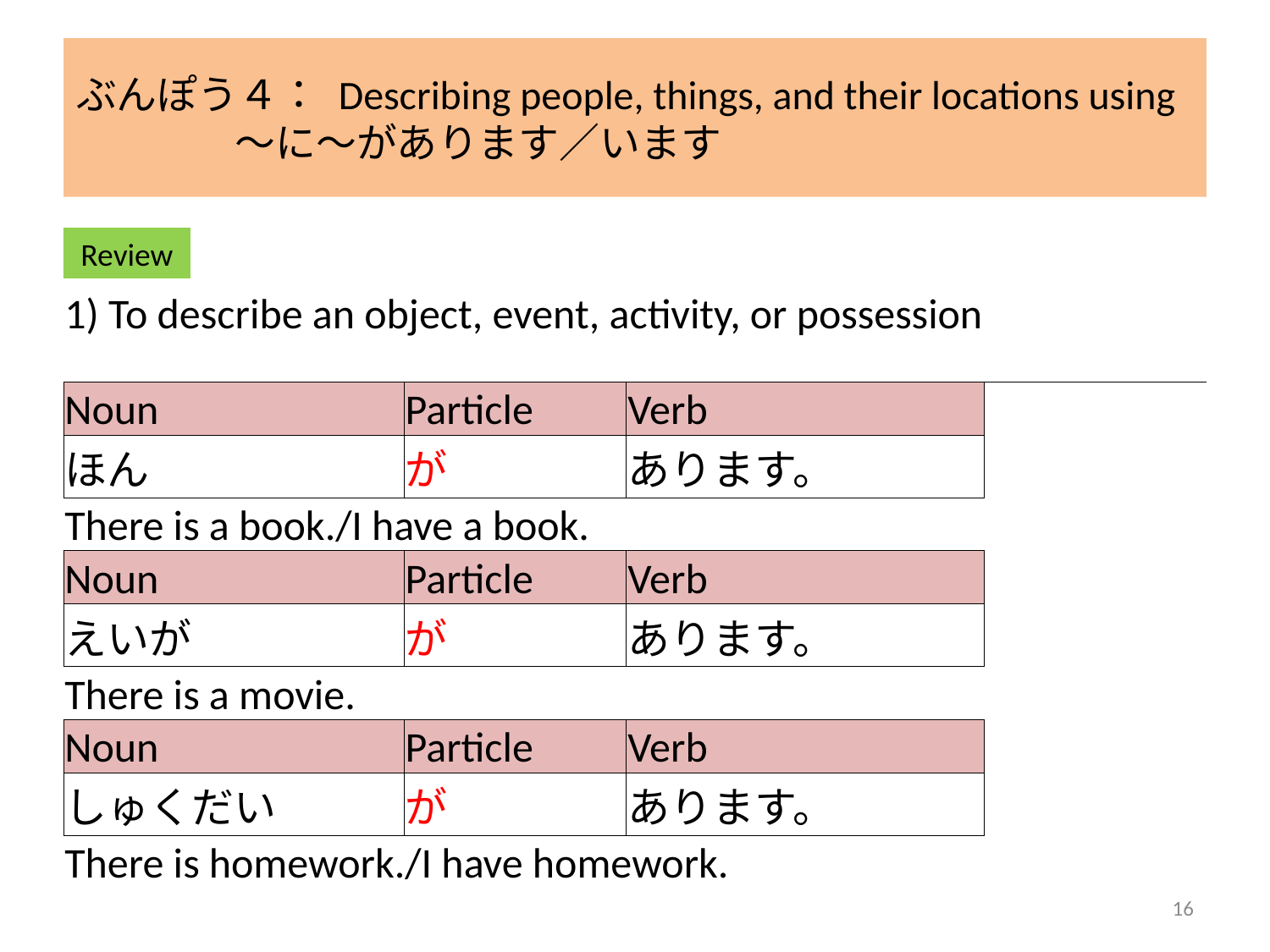

# ぶんぽう４： Describing people, things, and their locations using ～に～があります／います
Review
| 1) To describe an object, event, activity, or possession |  |  |  |
| --- | --- | --- | --- |
| Noun | Particle | Verb |  |
| ほん | が | あります。 |  |
| There is a book./I have a book. |  |  |  |
| Noun | Particle | Verb |  |
| えいが | が | あります。 |  |
| There is a movie. |  |  |  |
| Noun | Particle | Verb |  |
| しゅくだい | が | あります。 |  |
| There is homework./I have homework. |  |  |  |
16